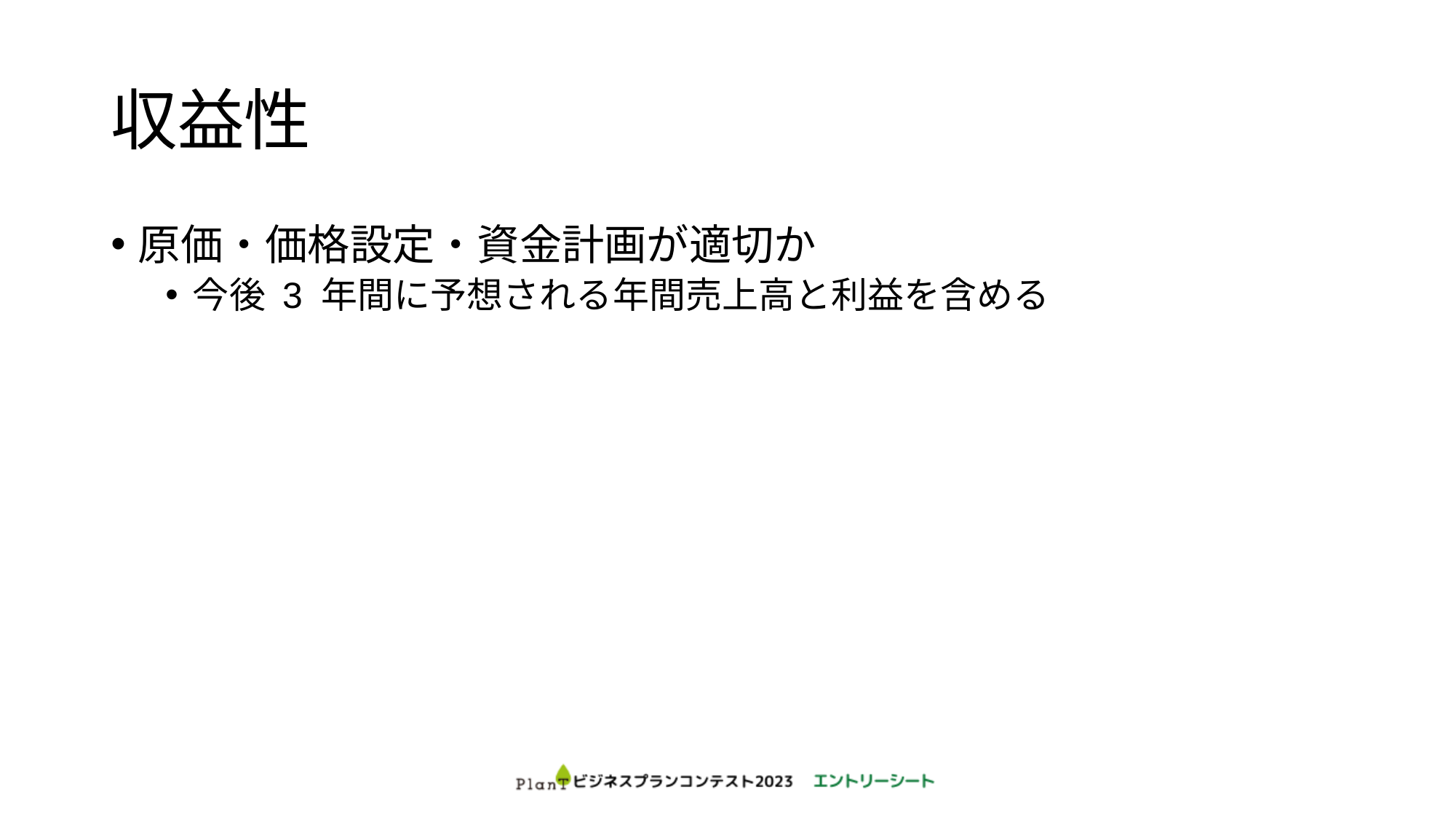

# 収益性
原価・価格設定・資金計画が適切か
今後 3 年間に予想される年間売上高と利益を含める